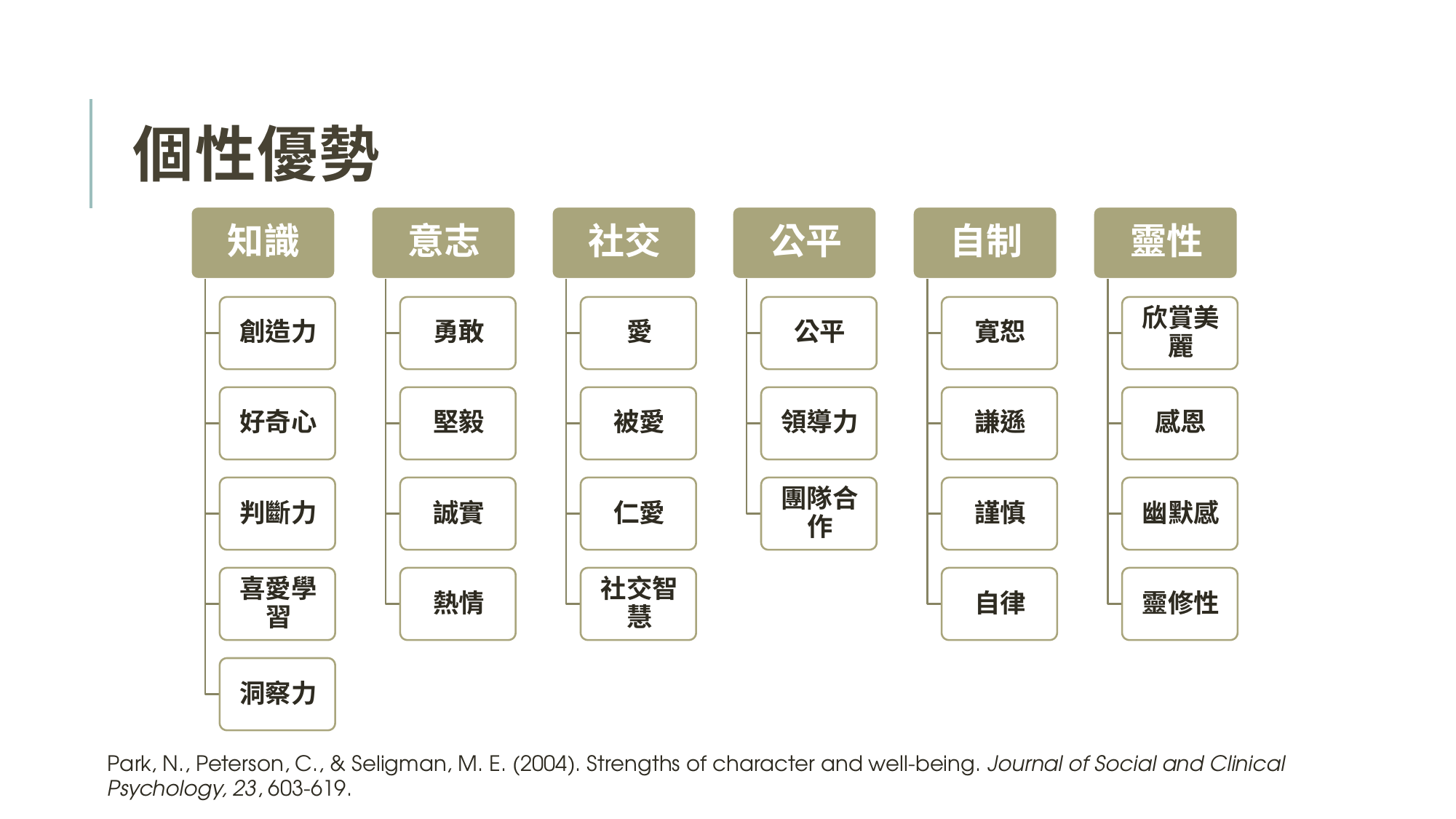

# 個性優勢
知識
創造力
好奇心
判斷力
喜愛學習
洞察力
意志
勇敢
堅毅
誠實
熱情
社交
愛
被愛
仁愛
社交智慧
公平
公平
領導力
團隊合作
自制
寛恕
謙遜
謹慎
自律
靈性
欣賞美麗
感恩
幽默感
靈修性
Park, N., Peterson, C., & Seligman, M. E. (2004). Strengths of character and well-being. Journal of Social and Clinical Psychology, 23, 603-619.